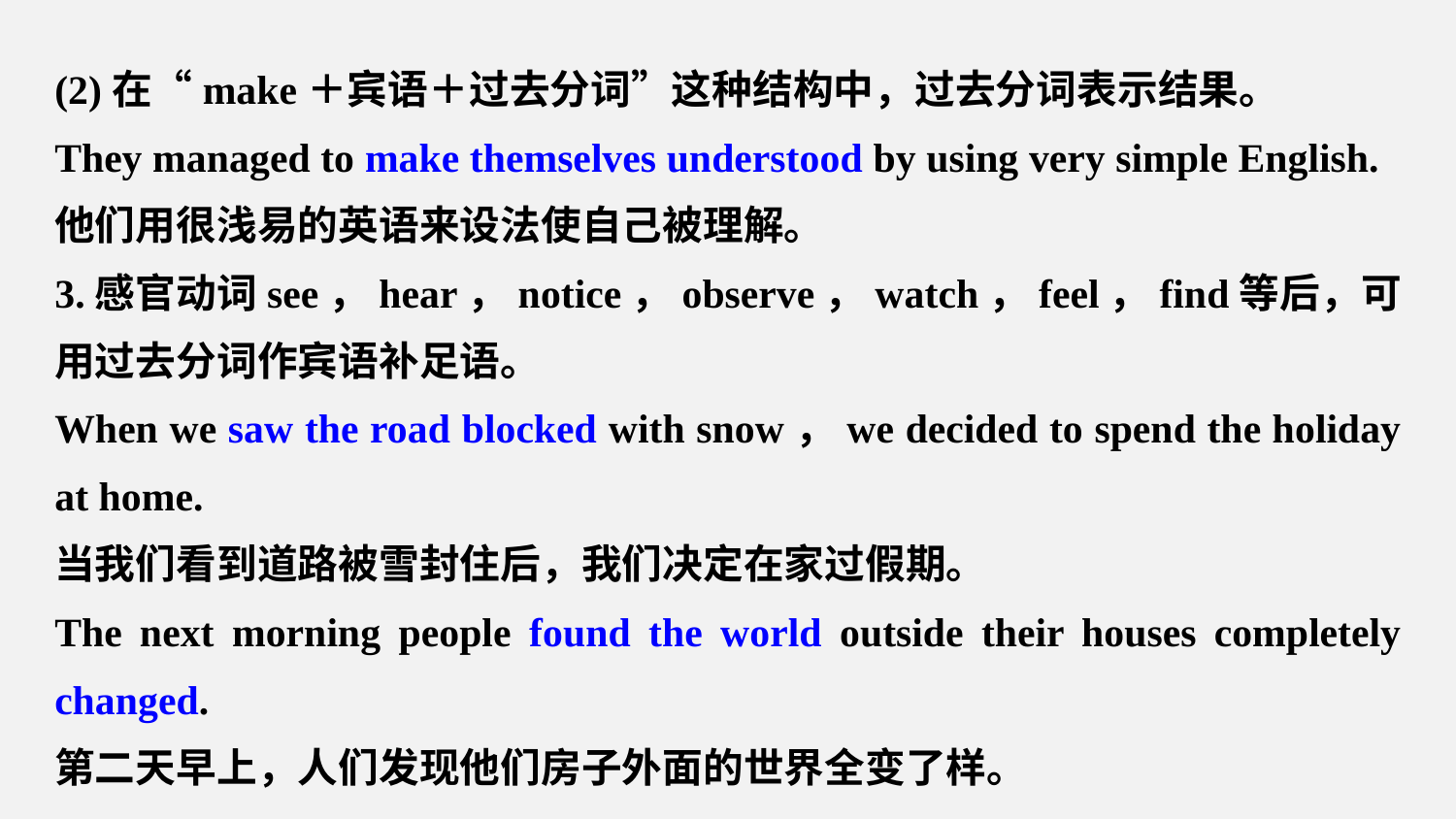

(2)在“make＋宾语＋过去分词”这种结构中，过去分词表示结果。
They managed to make themselves understood by using very simple English.
他们用很浅易的英语来设法使自己被理解。
3.感官动词see，hear，notice，observe，watch，feel，find等后，可用过去分词作宾语补足语。
When we saw the road blocked with snow，we decided to spend the holiday at home.
当我们看到道路被雪封住后，我们决定在家过假期。
The next morning people found the world outside their houses completely changed.
第二天早上，人们发现他们房子外面的世界全变了样。